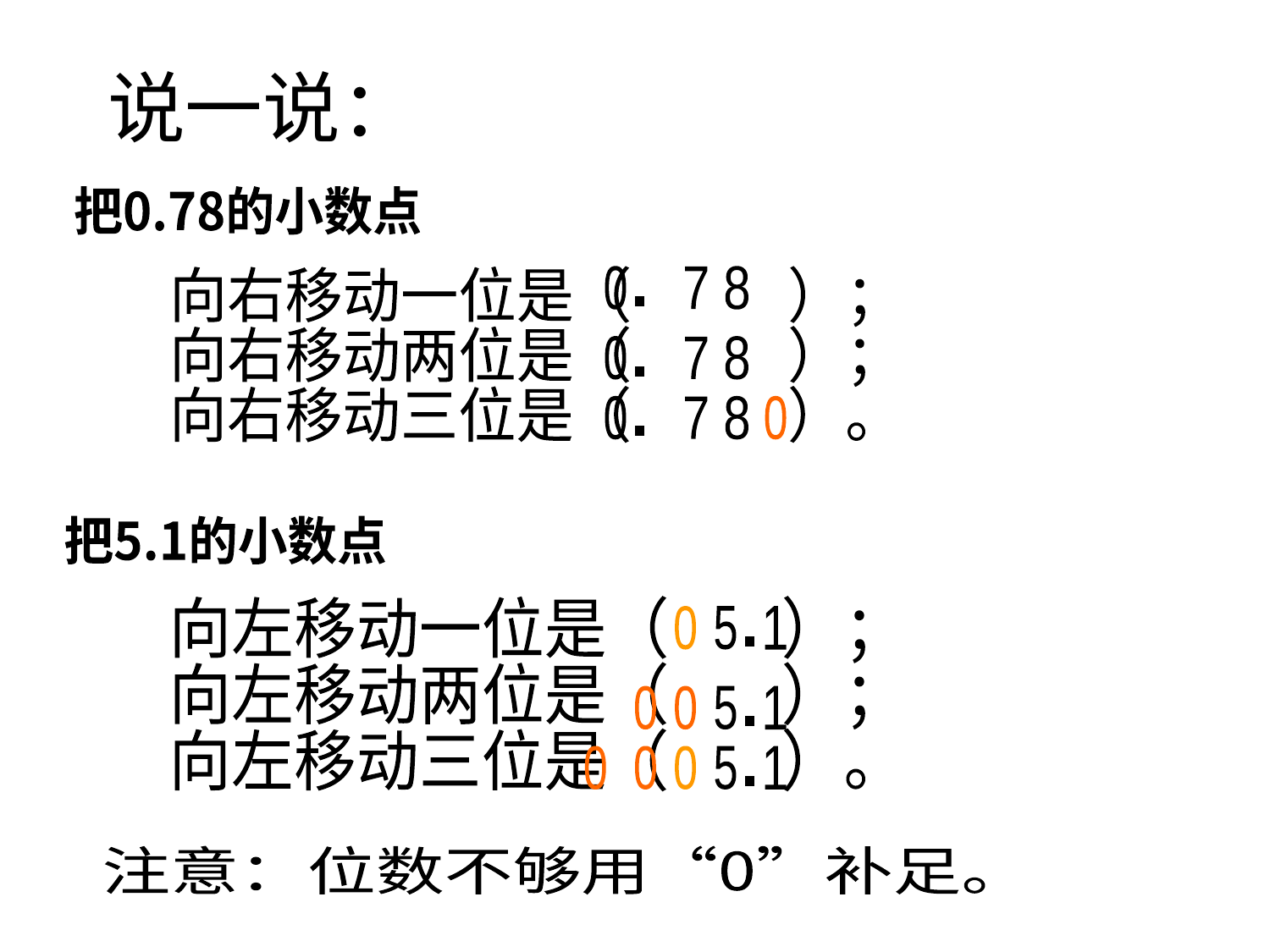

# 说一说：
把0.78的小数点
向右移动一位是（            ）；
向右移动两位是（            ）；
向右移动三位是（            ）。
0
7 8
.
0
7 8
.
0
7 8
0
.
把5.1的小数点
向左移动一位是（        ）；
向左移动两位是（        ）；
向左移动三位是（        ）。
0
5
1
.
0
0
5
1
.
0
0
0
5
1
.
注意：位数不够用“0”补足。